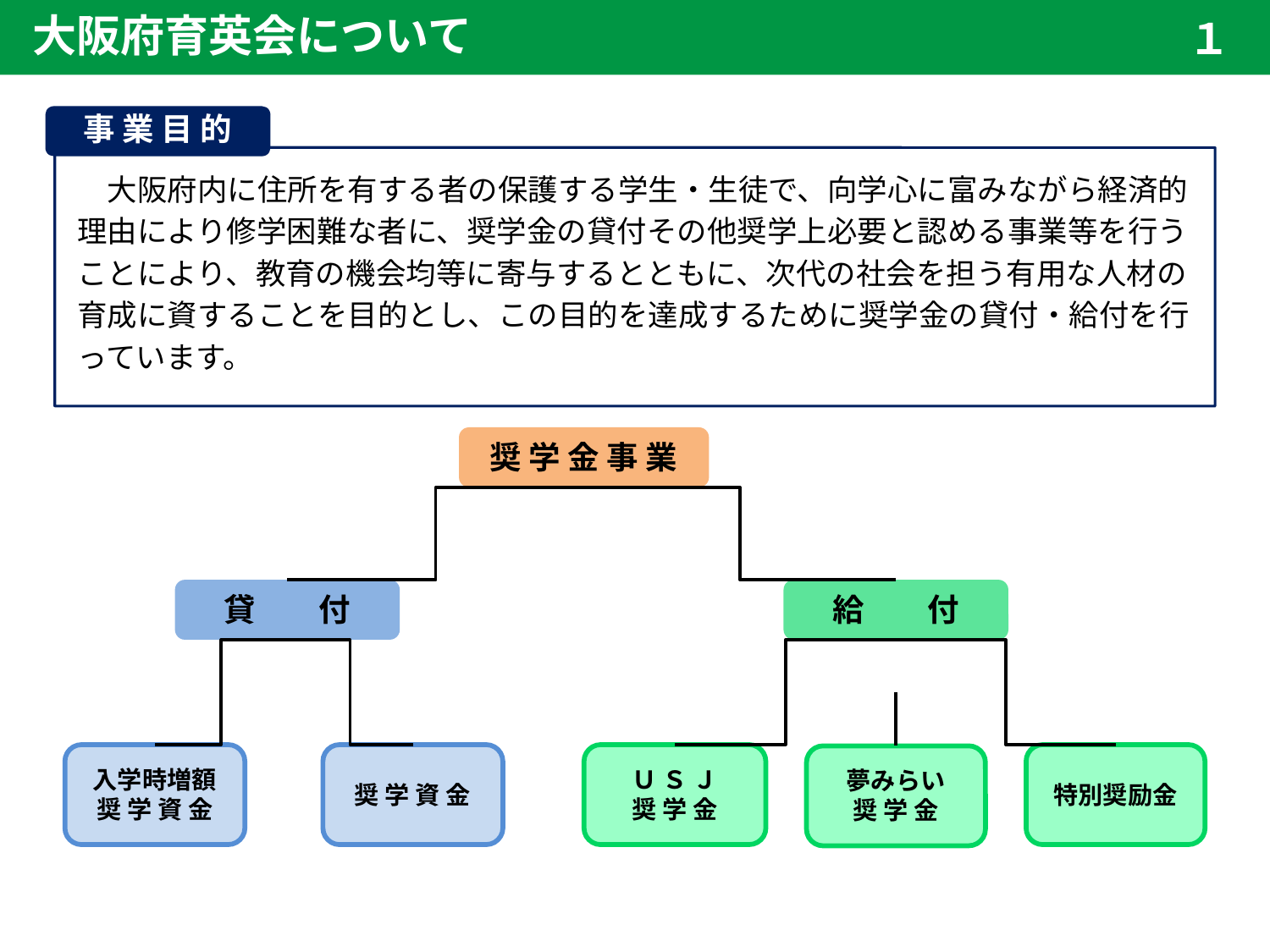

大阪府育英会について
１
事 業 目 的

　　大阪府内に住所を有する者の保護する学生・生徒で、向学心に富みながら経済的
　理由により修学困難な者に、奨学金の貸付その他奨学上必要と認める事業等を行う
　ことにより、教育の機会均等に寄与するとともに、次代の社会を担う有用な人材の
　育成に資することを目的とし、この目的を達成するために奨学金の貸付・給付を行
　っています。
奨 学 金 事 業
給　　付
貸　　付
入学時増額
奨 学 資 金
奨 学 資 金
Ｕ Ｓ Ｊ
奨 学 金
特別奨励金
夢みらい
奨 学 金